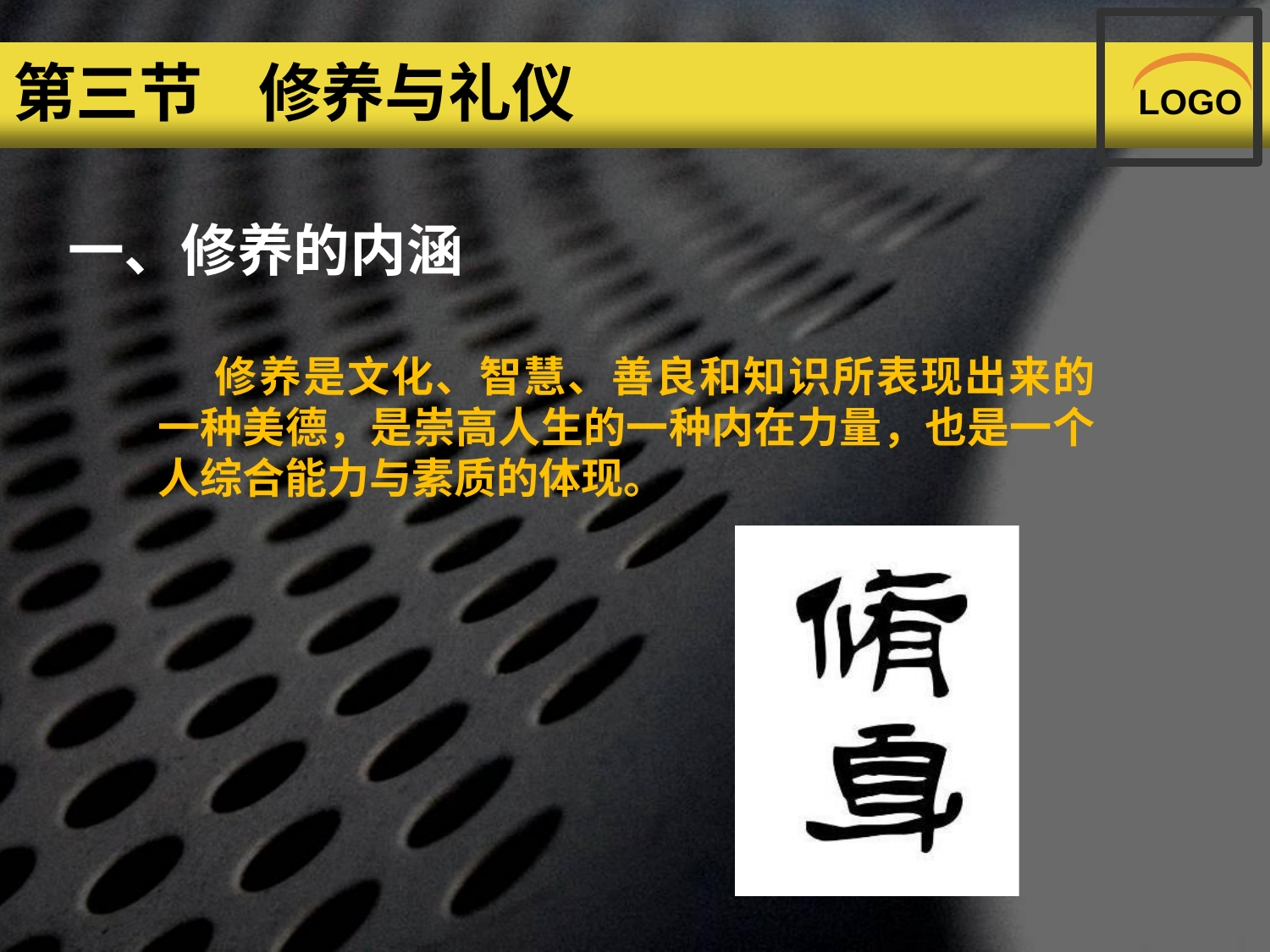

# 第三节	修养与礼仪

LOGO

一、修养的内涵

    修养是文化、智慧、善良和知识所表现出来的 一种美德，是崇高人生的一种内在力量，也是一个 人综合能力与素质的体现。